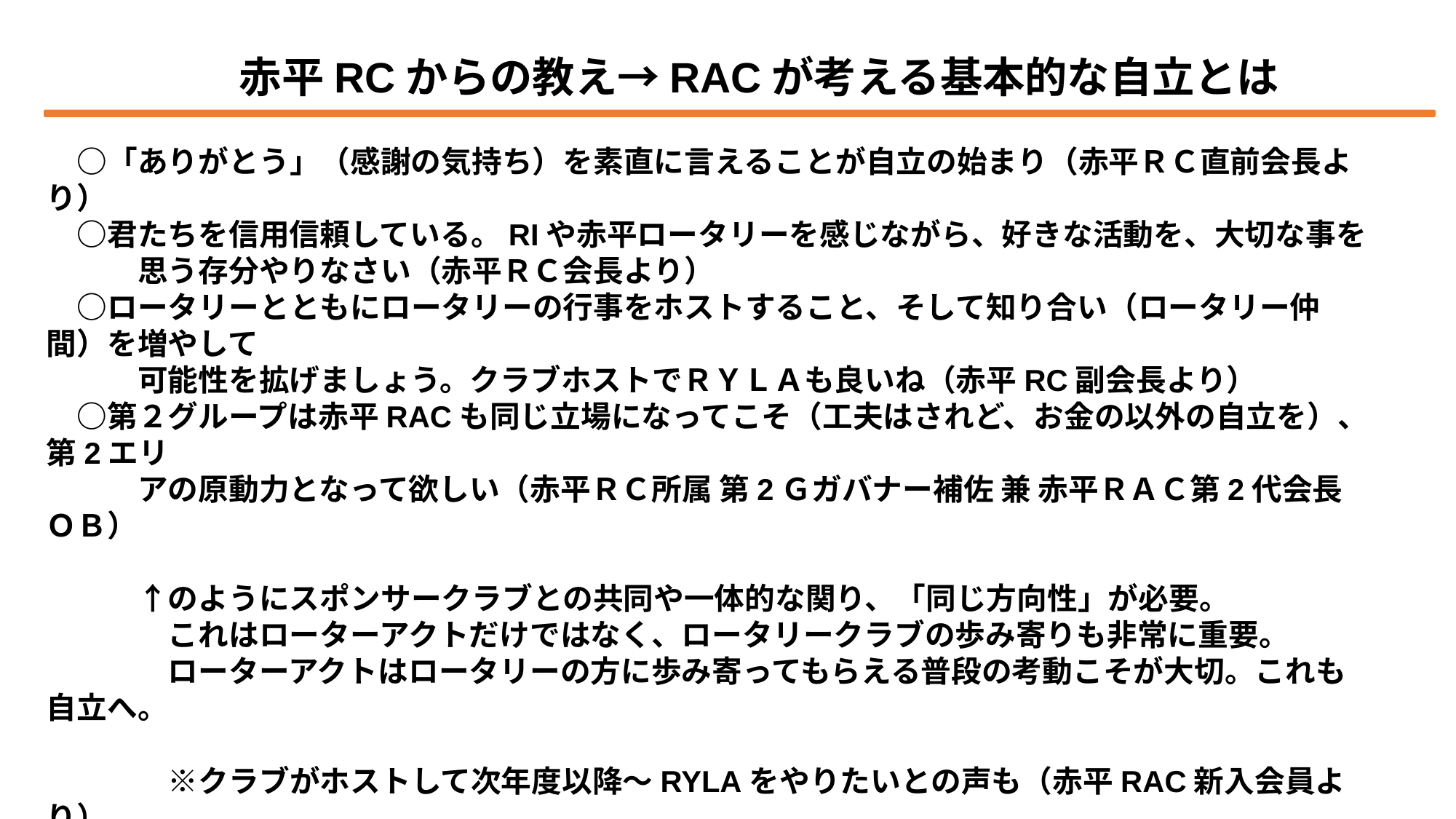

赤平RCからの教え→RACが考える基本的な自立とは

　○「ありがとう」（感謝の気持ち）を素直に言えることが自立の始まり（赤平ＲＣ直前会長より）
　○君たちを信用信頼している。RIや赤平ロータリーを感じながら、好きな活動を、大切な事を
　　　思う存分やりなさい（赤平ＲＣ会長より）
　○ロータリーとともにロータリーの行事をホストすること、そして知り合い（ロータリー仲間）を増やして
　　　可能性を拡げましょう。クラブホストでＲＹＬＡも良いね（赤平RC副会長より）
　○第２グループは赤平RACも同じ立場になってこそ（工夫はされど、お金の以外の自立を）、第2エリ
　　　アの原動力となって欲しい（赤平ＲＣ所属 第2Ｇガバナー補佐 兼 赤平ＲＡＣ第2代会長ＯＢ）

　　　↑のようにスポンサークラブとの共同や一体的な関り、「同じ方向性」が必要。
　　　　これはローターアクトだけではなく、ロータリークラブの歩み寄りも非常に重要。
　　　　ローターアクトはロータリーの方に歩み寄ってもらえる普段の考動こそが大切。これも自立へ。

　　　　※クラブがホストして次年度以降～RYLAをやりたいとの声も（赤平RAC新入会員より）

　　　「感謝の気持ち」「地域への奉仕」「未来こどもへの奉仕」を重点的とする
　　　「ロータリーの一員」「国際ロータリーの方針」「赤平ＲＣと協同」「第２グループのホスト」を自覚する
　　　「基本的な知識」「見出せる活動」を追い続ける。進むか止まるかは「クラブ」そして会員次第！